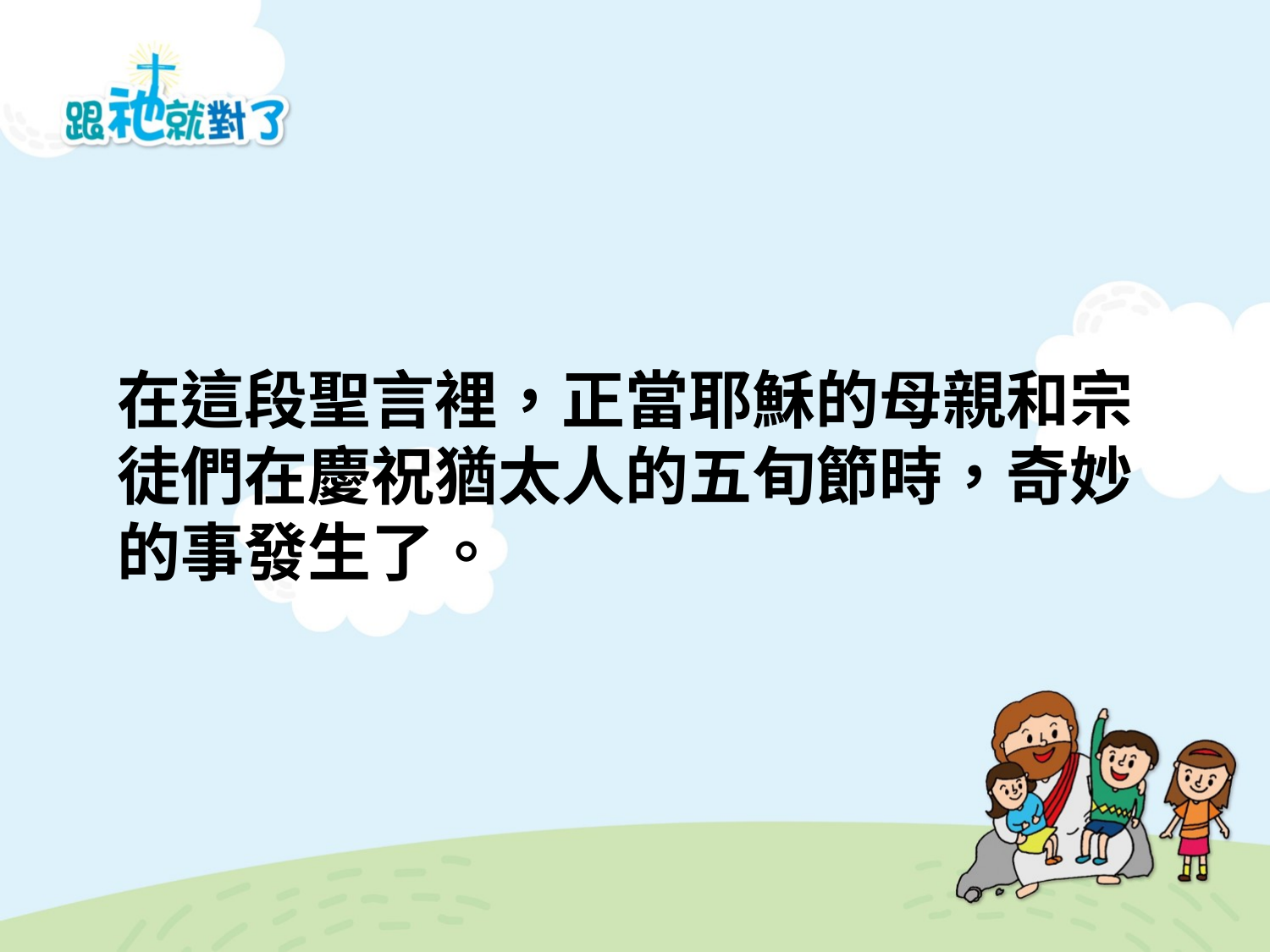

在這段聖言裡，正當耶穌的母親和宗徒們在慶祝猶太人的五旬節時，奇妙的事發生了。